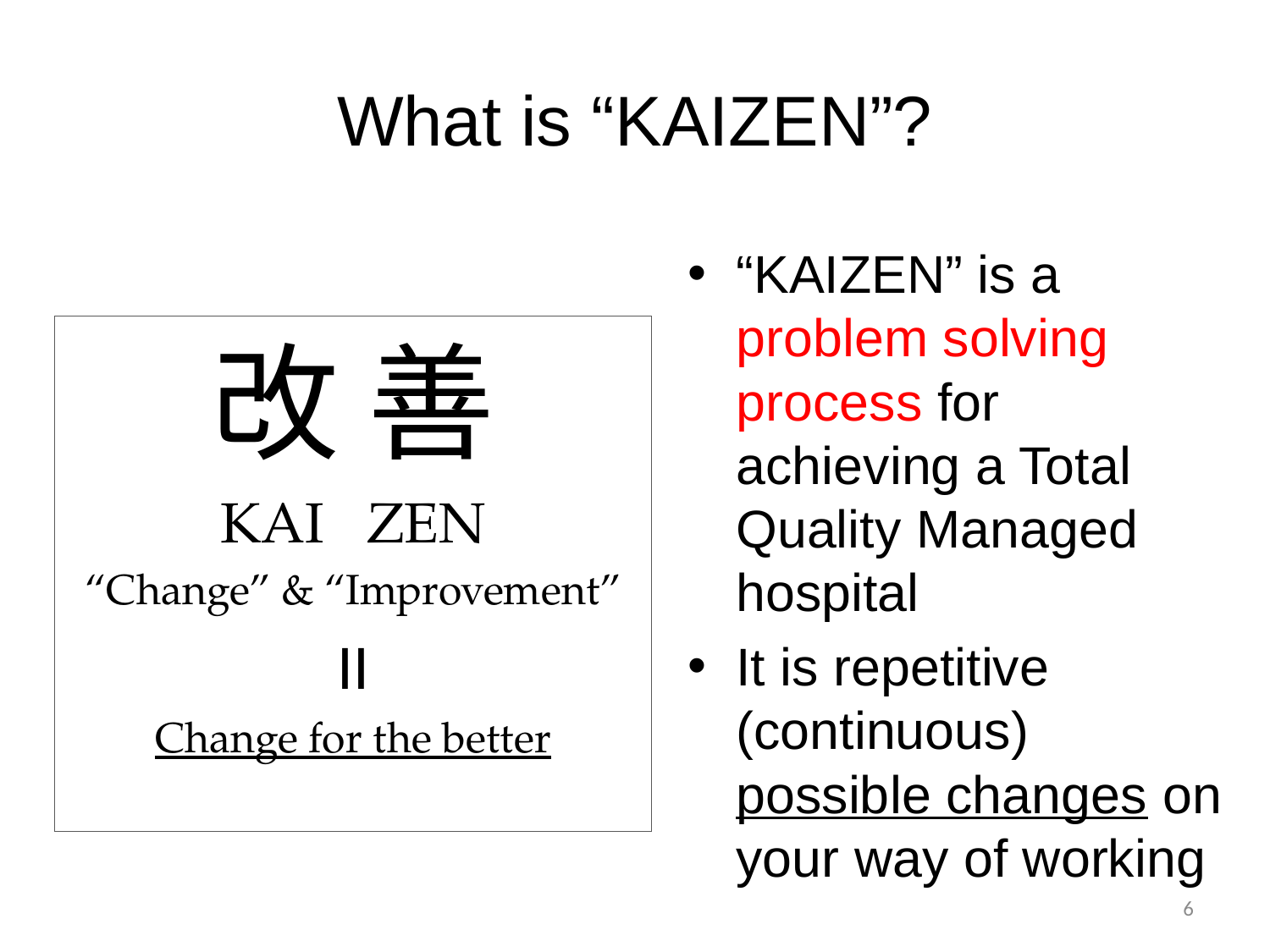

# What is “KAIZEN”?
“KAIZEN” is a problem solving process for achieving a Total Quality Managed hospital
It is repetitive (continuous) possible changes on your way of working
改 善
KAI   ZEN
“Change” & “Improvement”
II
Change for the better
6